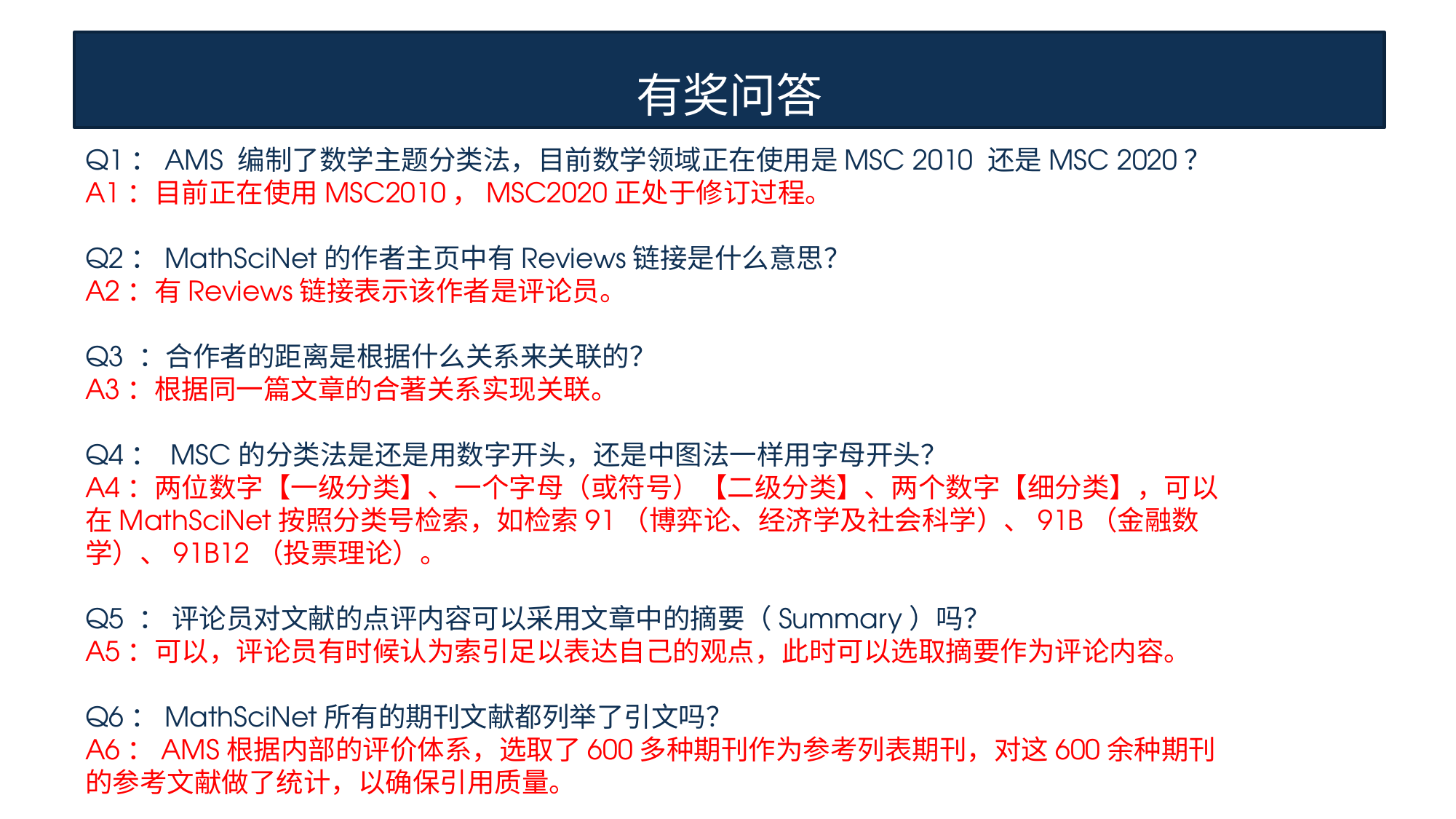

有奖问答
Q1：AMS 编制了数学主题分类法，目前数学领域正在使用是MSC 2010 还是MSC 2020？
A1：目前正在使用MSC2010，MSC2020正处于修订过程。

Q2：MathSciNet的作者主页中有Reviews链接是什么意思？
A2：有Reviews链接表示该作者是评论员。

Q3 ：合作者的距离是根据什么关系来关联的？
A3：根据同一篇文章的合著关系实现关联。

Q4： MSC的分类法是还是用数字开头，还是中图法一样用字母开头？
A4：两位数字【一级分类】、一个字母（或符号）【二级分类】、两个数字【细分类】，可以在MathSciNet按照分类号检索，如检索91（博弈论、经济学及社会科学）、91B（金融数学）、91B12（投票理论）。

Q5 ： 评论员对文献的点评内容可以采用文章中的摘要（Summary）吗？
A5：可以，评论员有时候认为索引足以表达自己的观点，此时可以选取摘要作为评论内容。

Q6：MathSciNet所有的期刊文献都列举了引文吗？
A6：AMS根据内部的评价体系，选取了600多种期刊作为参考列表期刊，对这600余种期刊的参考文献做了统计，以确保引用质量。